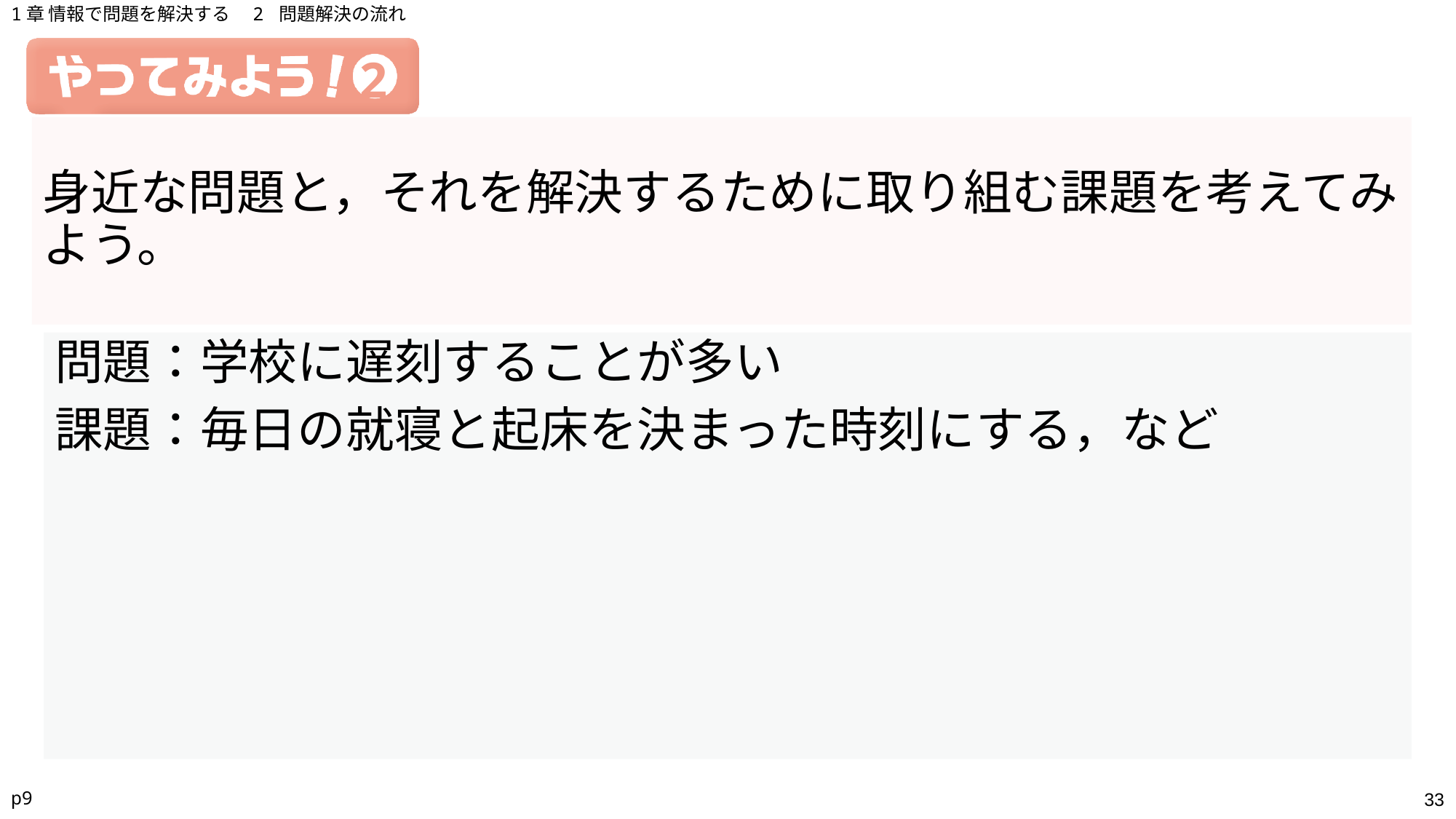

1章 情報で問題を解決する　2 問題解決の流れ

# 2
身近な問題と，それを解決するために取り組む課題を考えてみよう。
問題：学校に遅刻することが多い
課題：毎日の就寝と起床を決まった時刻にする，など
p9
33